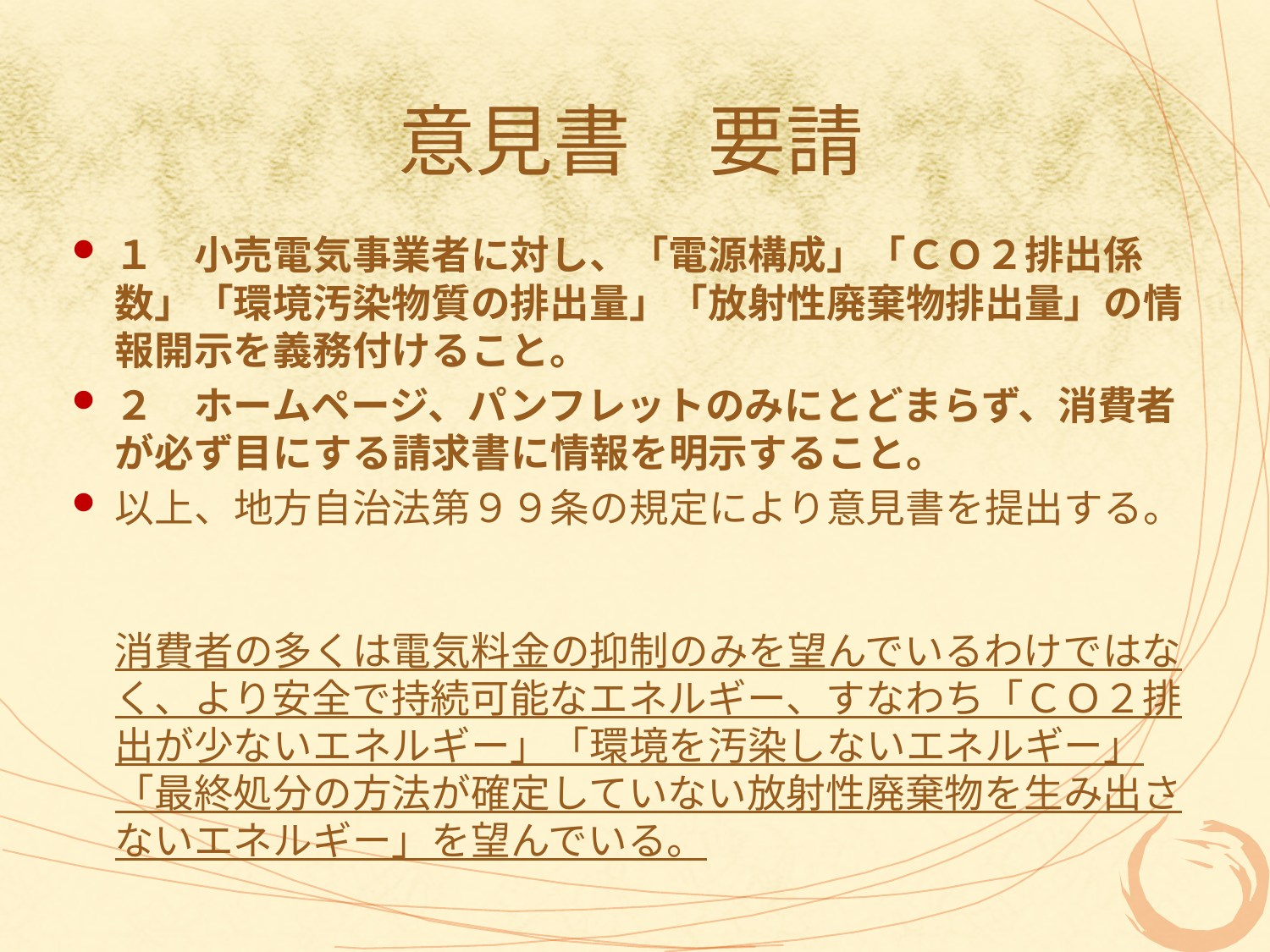

# 意見書　要請
１　小売電気事業者に対し、「電源構成」「ＣＯ２排出係数」「環境汚染物質の排出量」「放射性廃棄物排出量」の情報開示を義務付けること。
２　ホームページ、パンフレットのみにとどまらず、消費者が必ず目にする請求書に情報を明示すること。
以上、地方自治法第９９条の規定により意見書を提出する。
消費者の多くは電気料金の抑制のみを望んでいるわけではなく、より安全で持続可能なエネルギー、すなわち「ＣＯ２排出が少ないエネルギー」「環境を汚染しないエネルギー」「最終処分の方法が確定していない放射性廃棄物を生み出さないエネルギー」を望んでいる。